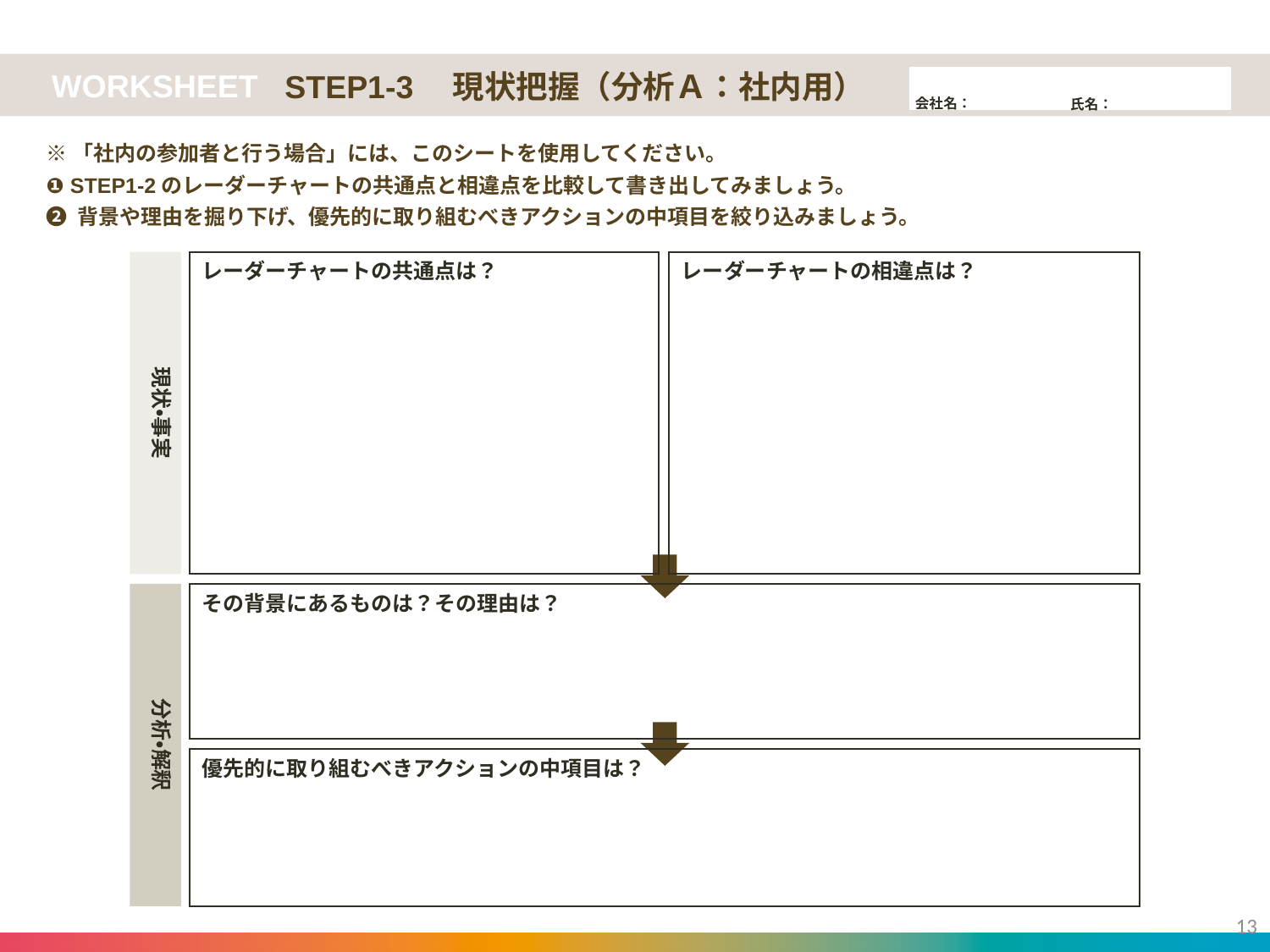

STEP1-3　現状把握（分析Ａ：社内用）
※「社内の参加者と行う場合」には、このシートを使用してください。
❶ STEP1-2のレーダーチャートの共通点と相違点を比較して書き出してみましょう。
❷ 背景や理由を掘り下げ、優先的に取り組むべきアクションの中項目を絞り込みましょう。
現状・事実
レーダーチャートの相違点は？

レーダーチャートの共通点は？

分析・解釈
その背景にあるものは？その理由は？
優先的に取り組むべきアクションの中項目は？